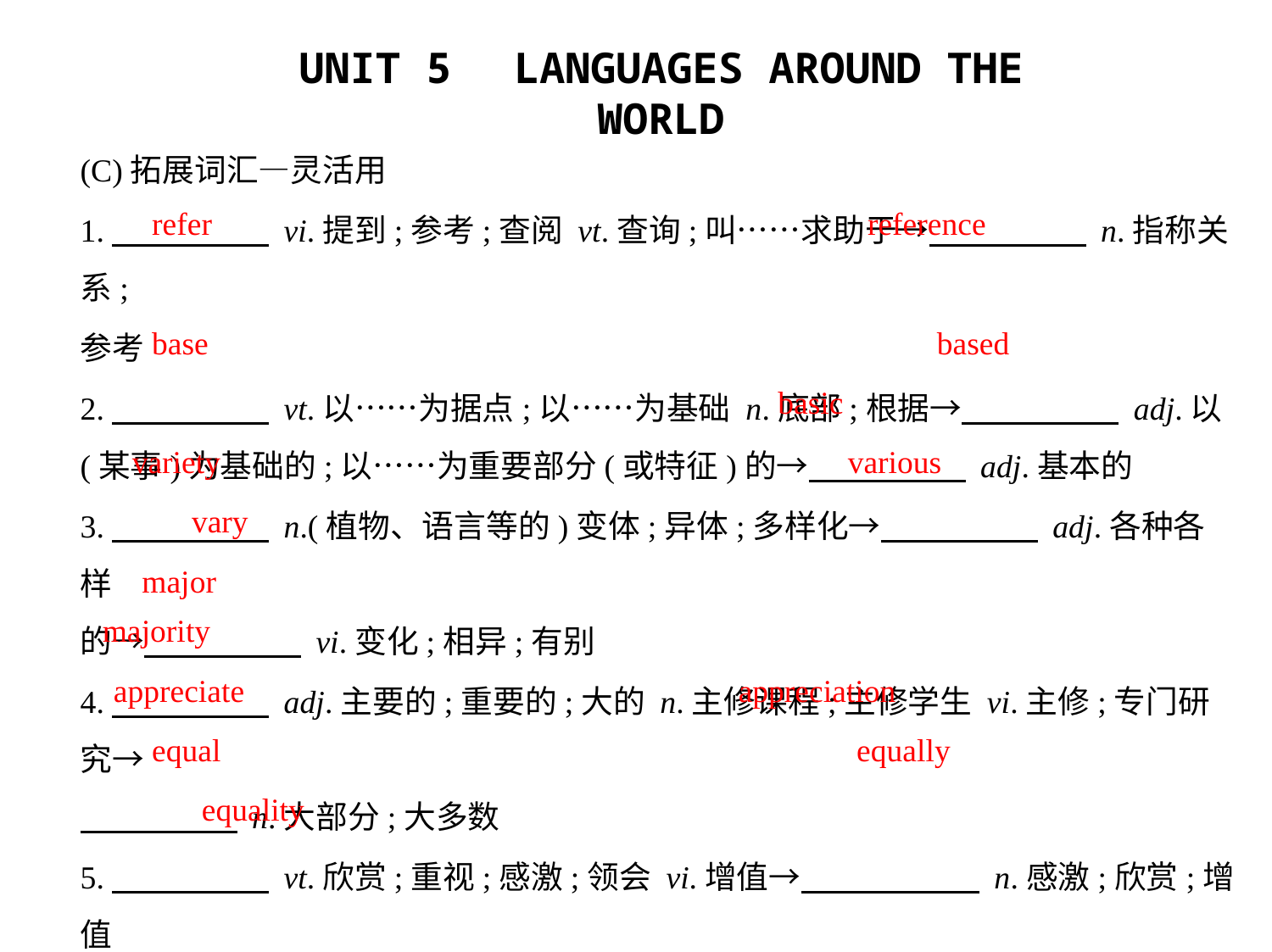

(C)拓展词汇—灵活用
1.　　　　     vi.提到;参考;查阅 vt.查询;叫……求助于→　　　　     n.指称关系;
参考
2.　　　　     vt.以……为据点;以……为基础 n.底部;根据→　　　　     adj.以
(某事)为基础的;以……为重要部分(或特征)的→　　　　     adj.基本的
3.　　　　     n.(植物、语言等的)变体;异体;多样化→　　　　     adj.各种各样
的→　　　　     vi.变化;相异;有别
4.　　　　     adj.主要的;重要的;大的 n.主修课程;主修学生 vi.主修;专门研究→
　　　　     n.大部分;大多数
5.　　　　     vt.欣赏;重视;感激;领会 vi.增值→　　　   　     n.感激;欣赏;增值
6.　　　　     n.同等的人;相等物 adj.相同的;同样的→　　　　     adv.同样地;平
等地→　　　　     n.平等
refer
reference
base
based
basic
variety
various
vary
major
majority
appreciate
appreciation
equal
equally
equality